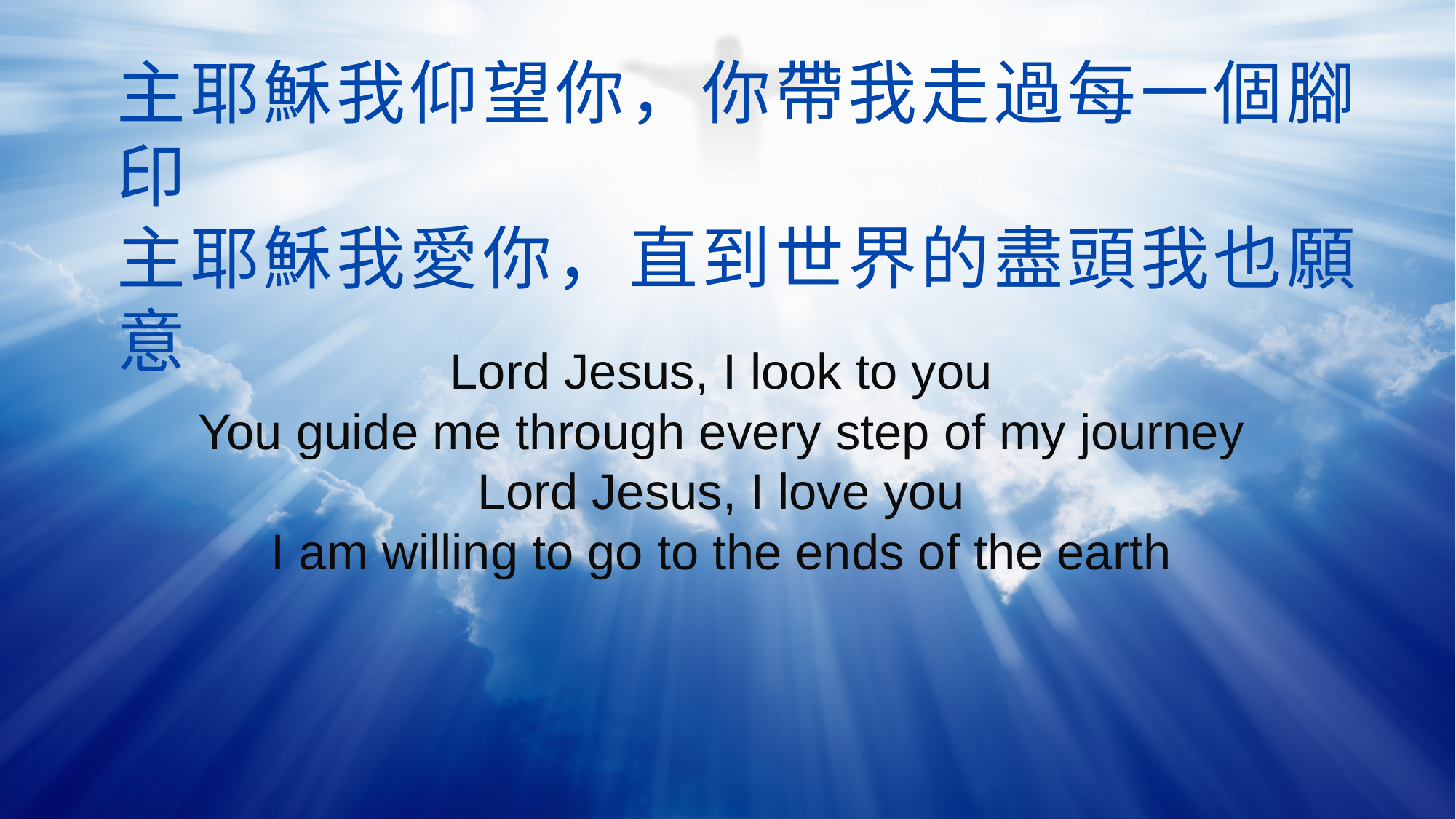

主耶穌我仰望你，你帶我走過每一個腳印
主耶穌我愛你，直到世界的盡頭我也願意
Lord Jesus, I look to you
You guide me through every step of my journey
Lord Jesus, I love you
I am willing to go to the ends of the earth